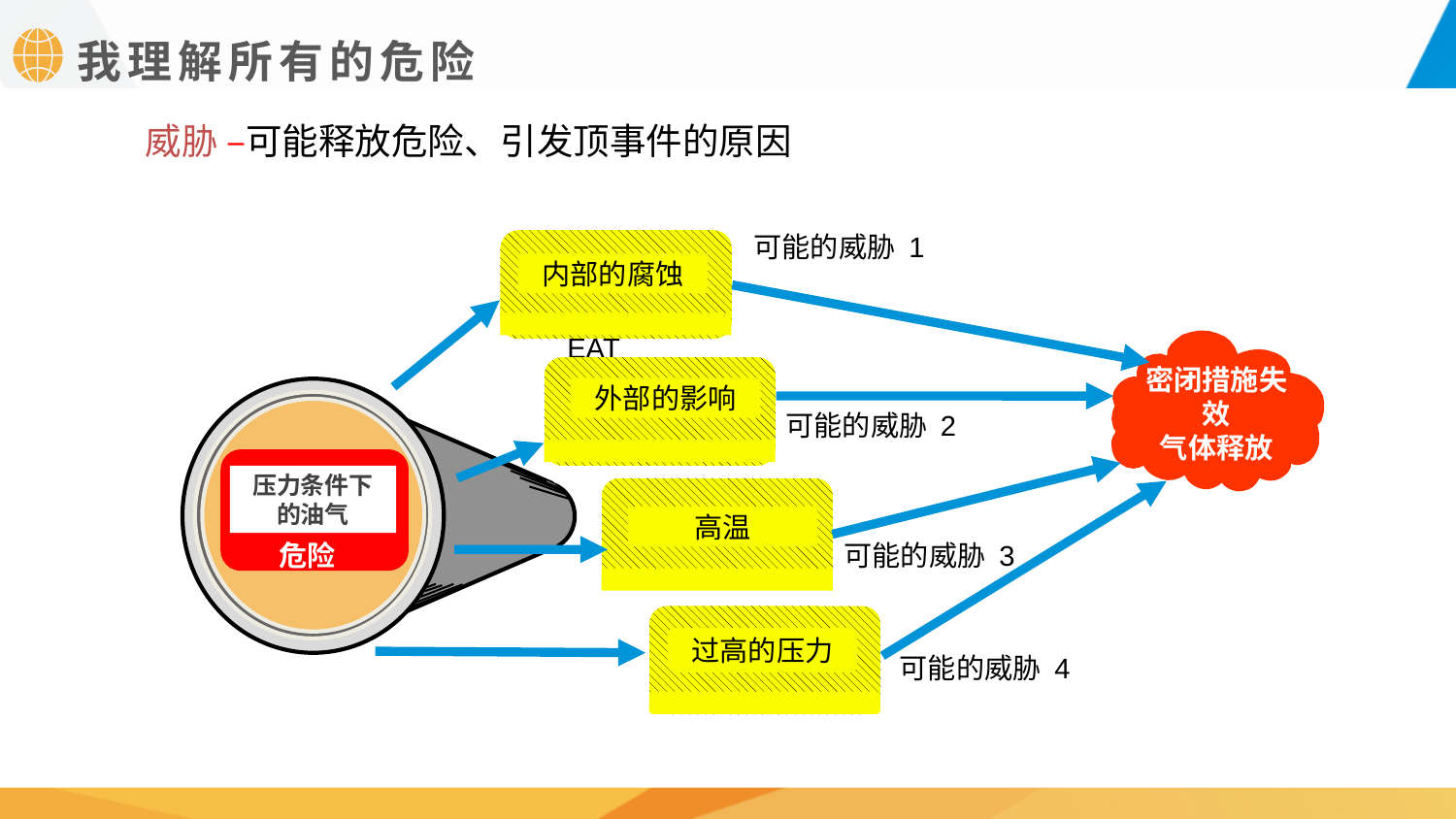

我理解所有的危险

威胁 –可能释放危险、引发顶事件的原因
可能的威胁 1

内部的腐蚀

THREAT

密闭措施失效
气体释放

外部的影响

压力条件下
的油气
危险

THREAT

可能的威胁 2

高温
THREAT
可能的威胁 3

过高的压力

THREAT
可能的威胁 4